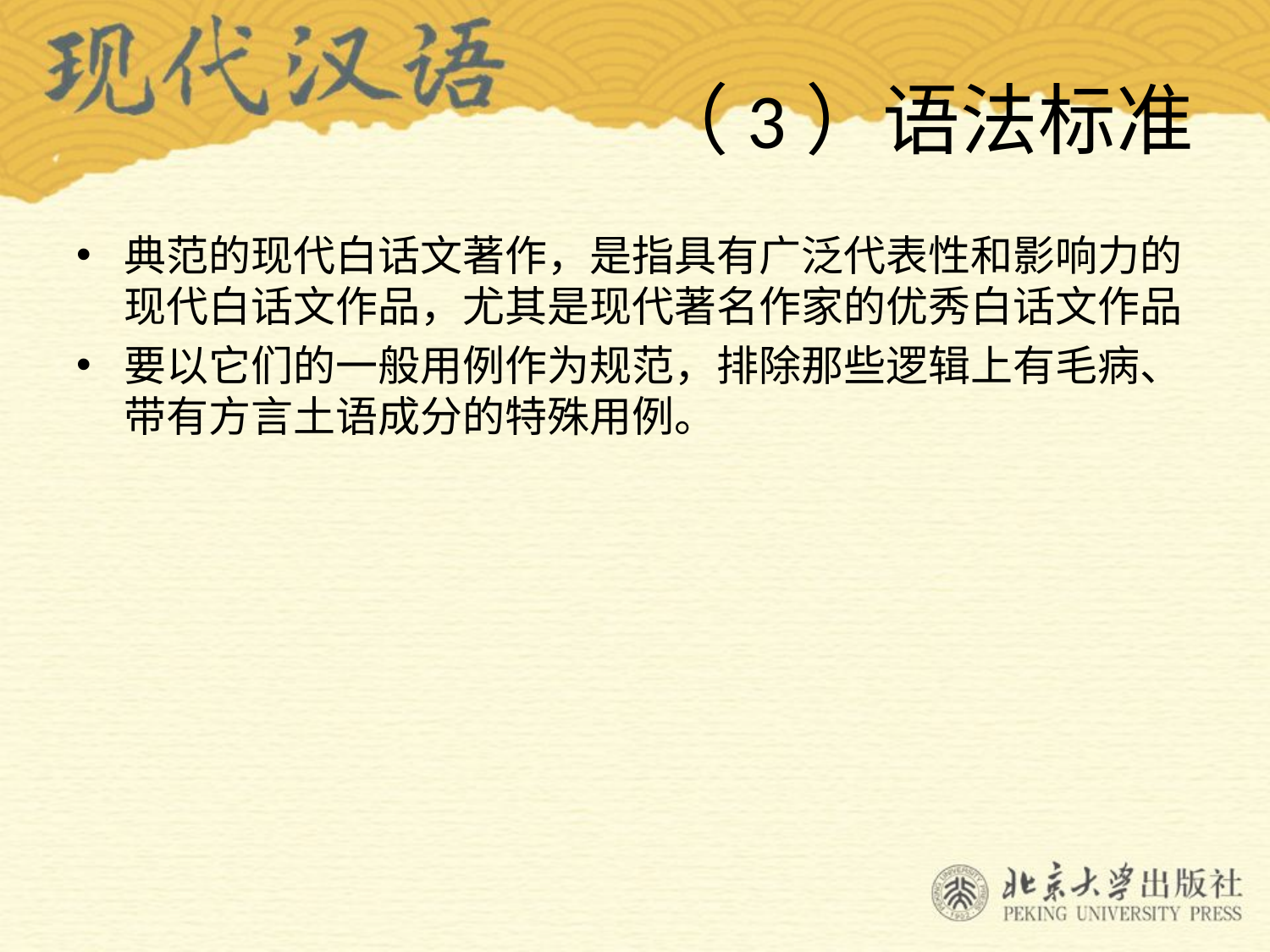

# （3）语法标准
典范的现代白话文著作，是指具有广泛代表性和影响力的现代白话文作品，尤其是现代著名作家的优秀白话文作品
要以它们的一般用例作为规范，排除那些逻辑上有毛病、带有方言土语成分的特殊用例。